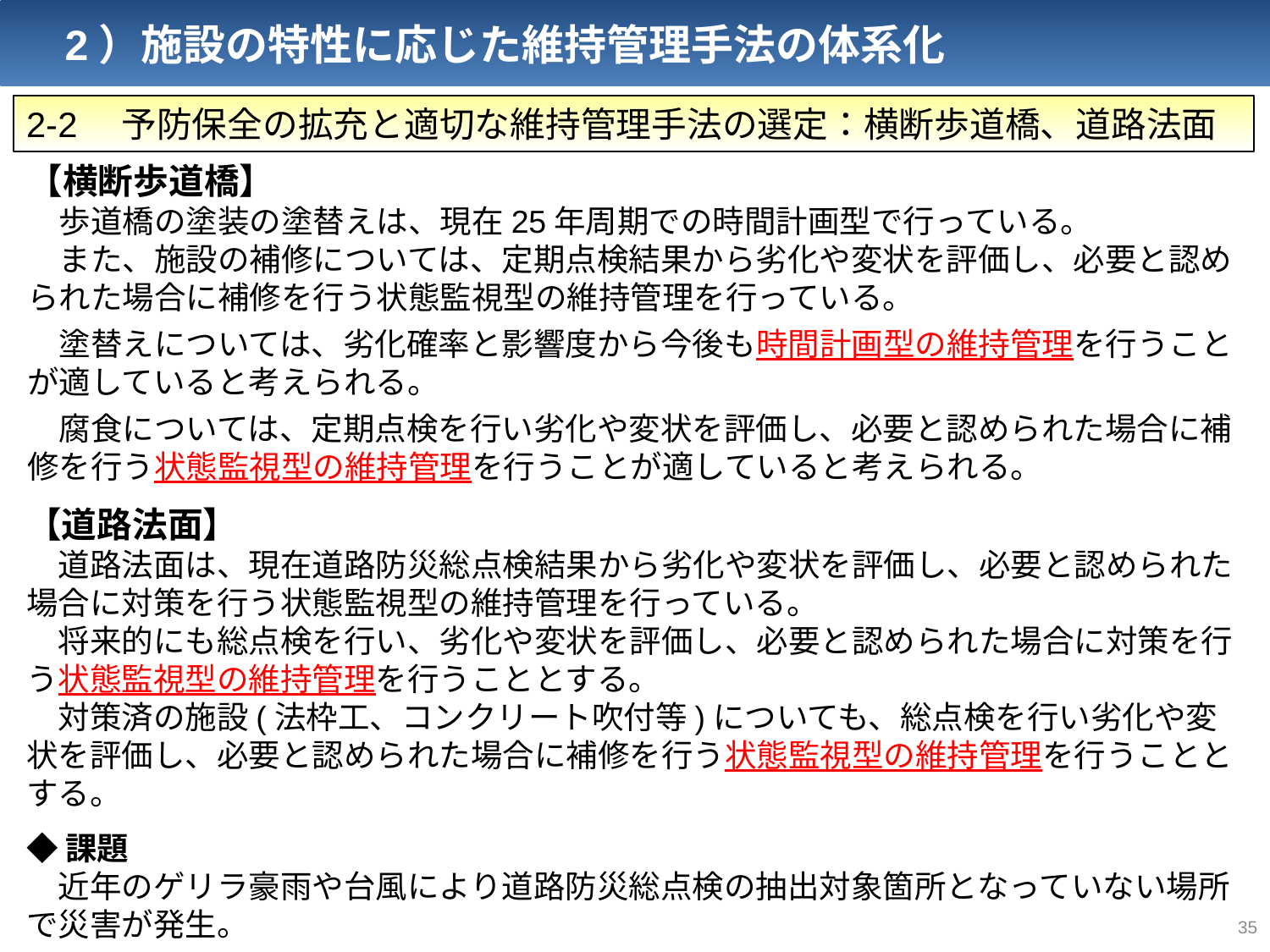

2）施設の特性に応じた維持管理手法の体系化
2-2　予防保全の拡充と適切な維持管理手法の選定：横断歩道橋、道路法面
【横断歩道橋】
　歩道橋の塗装の塗替えは、現在25年周期での時間計画型で行っている。
　また、施設の補修については、定期点検結果から劣化や変状を評価し、必要と認められた場合に補修を行う状態監視型の維持管理を行っている。

　塗替えについては、劣化確率と影響度から今後も時間計画型の維持管理を行うことが適していると考えられる。

　腐食については、定期点検を行い劣化や変状を評価し、必要と認められた場合に補修を行う状態監視型の維持管理を行うことが適していると考えられる。
【道路法面】
　道路法面は、現在道路防災総点検結果から劣化や変状を評価し、必要と認められた場合に対策を行う状態監視型の維持管理を行っている。
　将来的にも総点検を行い、劣化や変状を評価し、必要と認められた場合に対策を行う状態監視型の維持管理を行うこととする。
　対策済の施設(法枠工、コンクリート吹付等)についても、総点検を行い劣化や変状を評価し、必要と認められた場合に補修を行う状態監視型の維持管理を行うこととする。

◆課題
　近年のゲリラ豪雨や台風により道路防災総点検の抽出対象箇所となっていない場所で災害が発生。
35